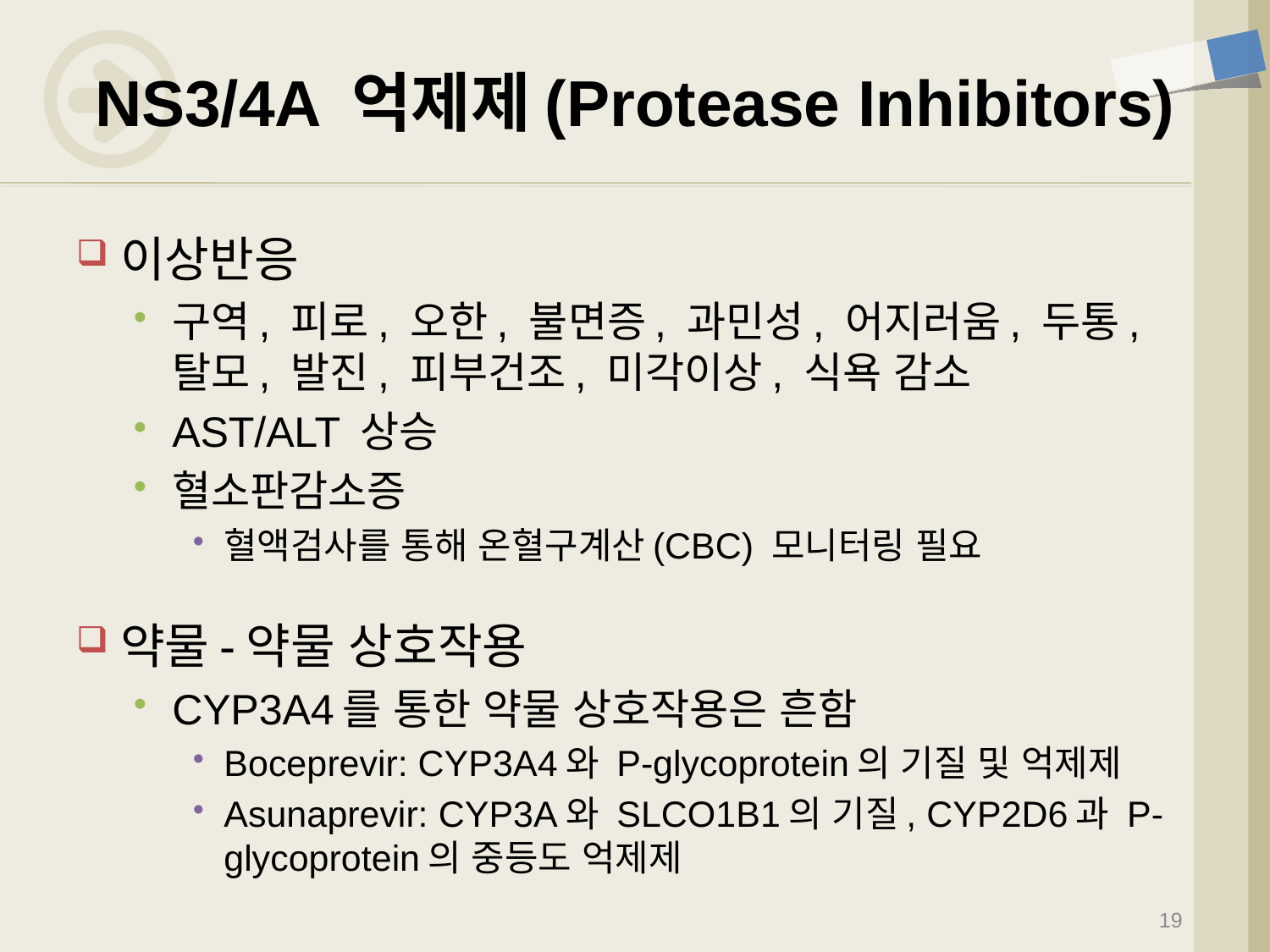

# NS3/4A 억제제(Protease Inhibitors)
이상반응
구역, 피로, 오한, 불면증, 과민성, 어지러움, 두통, 탈모, 발진, 피부건조, 미각이상, 식욕 감소
AST/ALT 상승
혈소판감소증
혈액검사를 통해 온혈구계산(CBC) 모니터링 필요

약물-약물 상호작용
CYP3A4를 통한 약물 상호작용은 흔함
Boceprevir: CYP3A4와 P-glycoprotein의 기질 및 억제제
Asunaprevir: CYP3A와 SLCO1B1의 기질, CYP2D6과 P-glycoprotein의 중등도 억제제

19